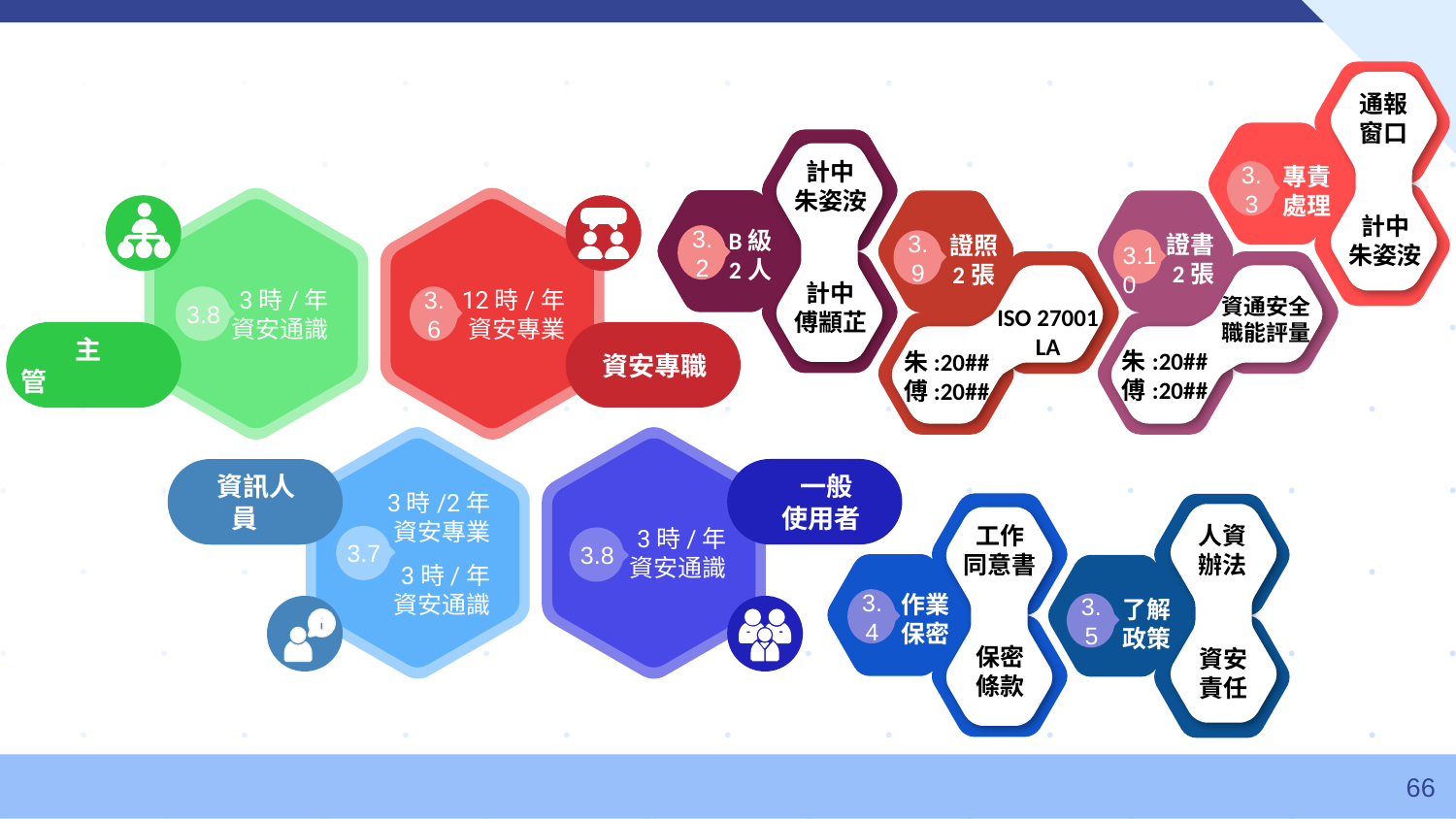

通報
窗口

計中
朱姿洝
專責處理
3.3

3時/年
資安通識
12時/年
資安專業

計中
朱姿洝

B級
2人
證書2張
證照
2張
3.2
3.10

3.9

計中
傅顓芷
資通安全
職能評量
3.6
3.8
ISO 27001
LA
        主    管
資安專職
朱:20##
傅:20##
朱:20##
傅:20##

3時/2年
資安專業

3時/年
資安通識
3時/年
資安通識

     一般
  使用者

   資訊人員

工作
同意書
人資
辦法
3.7
3.8
作業保密
了解政策
3.4
3.5

保密
條款
資安
責任
66